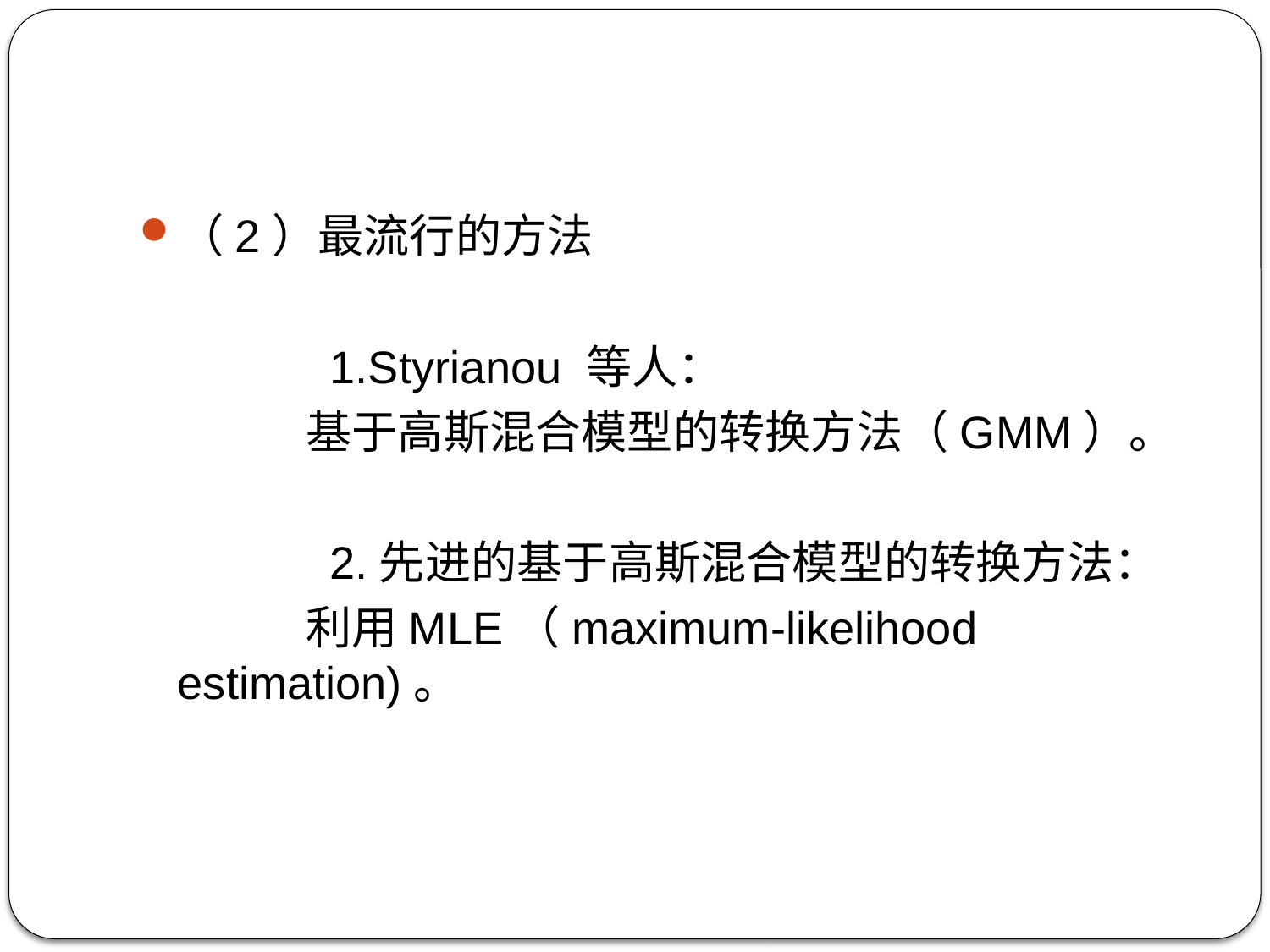

（2）最流行的方法

               1.Styrianou 等人：
               基于高斯混合模型的转换方法（GMM）。

               2.先进的基于高斯混合模型的转换方法：
               利用MLE（maximum-likelihood estimation)。